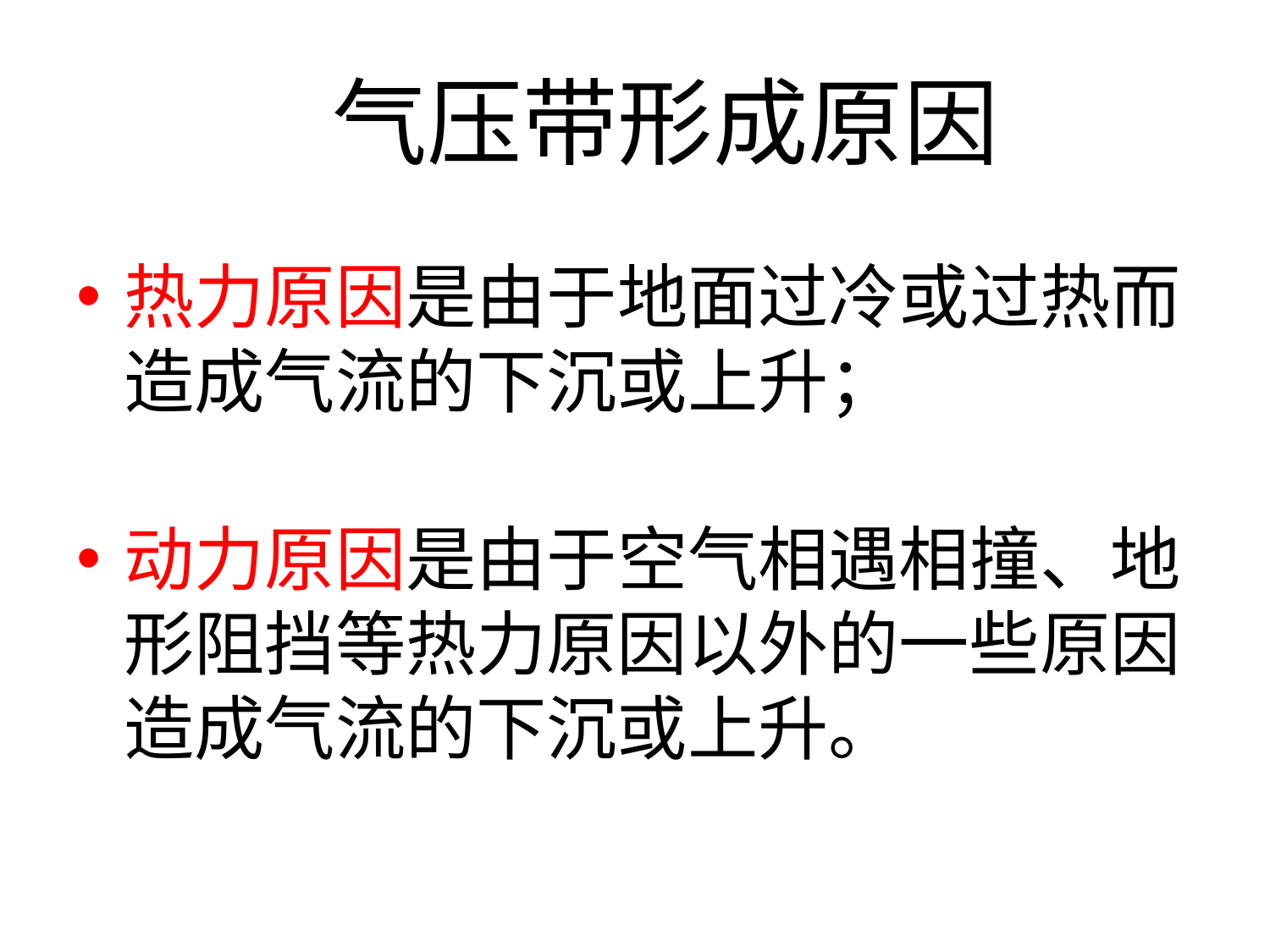

气压带形成原因
热力原因是由于地面过冷或过热而造成气流的下沉或上升；

动力原因是由于空气相遇相撞、地形阻挡等热力原因以外的一些原因造成气流的下沉或上升。